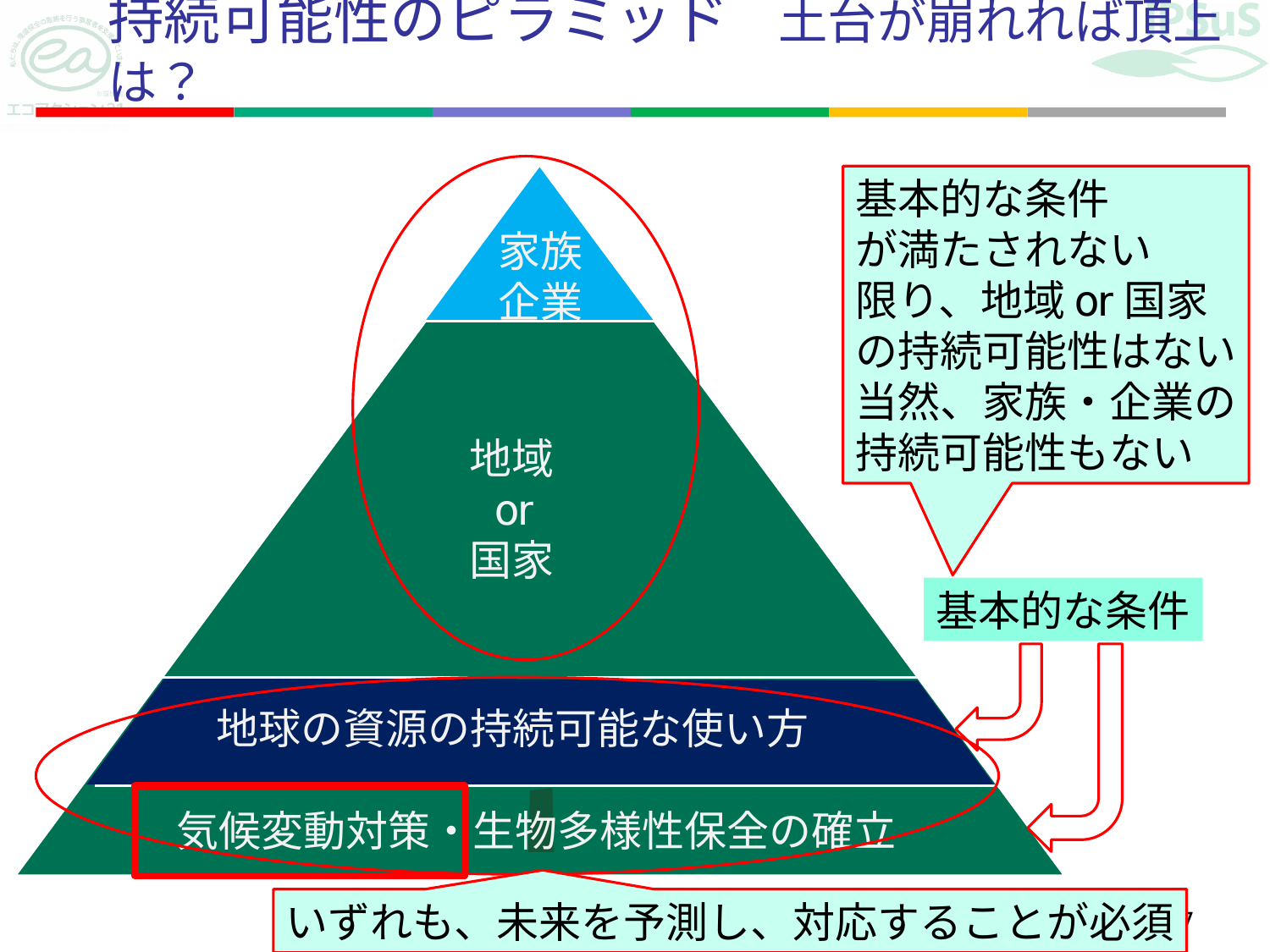

# 持続可能性のピラミッド　土台が崩れれば頂上は？

基本的な条件
が満たされない
限り、地域or国家
の持続可能性はない
当然、家族・企業の
持続可能性もない

家族
企業
地域
  or
国家
基本的な条件

地球の資源の持続可能な使い方

気候変動対策・生物多様性保全の確立
57
いずれも、未来を予測し、対応することが必須